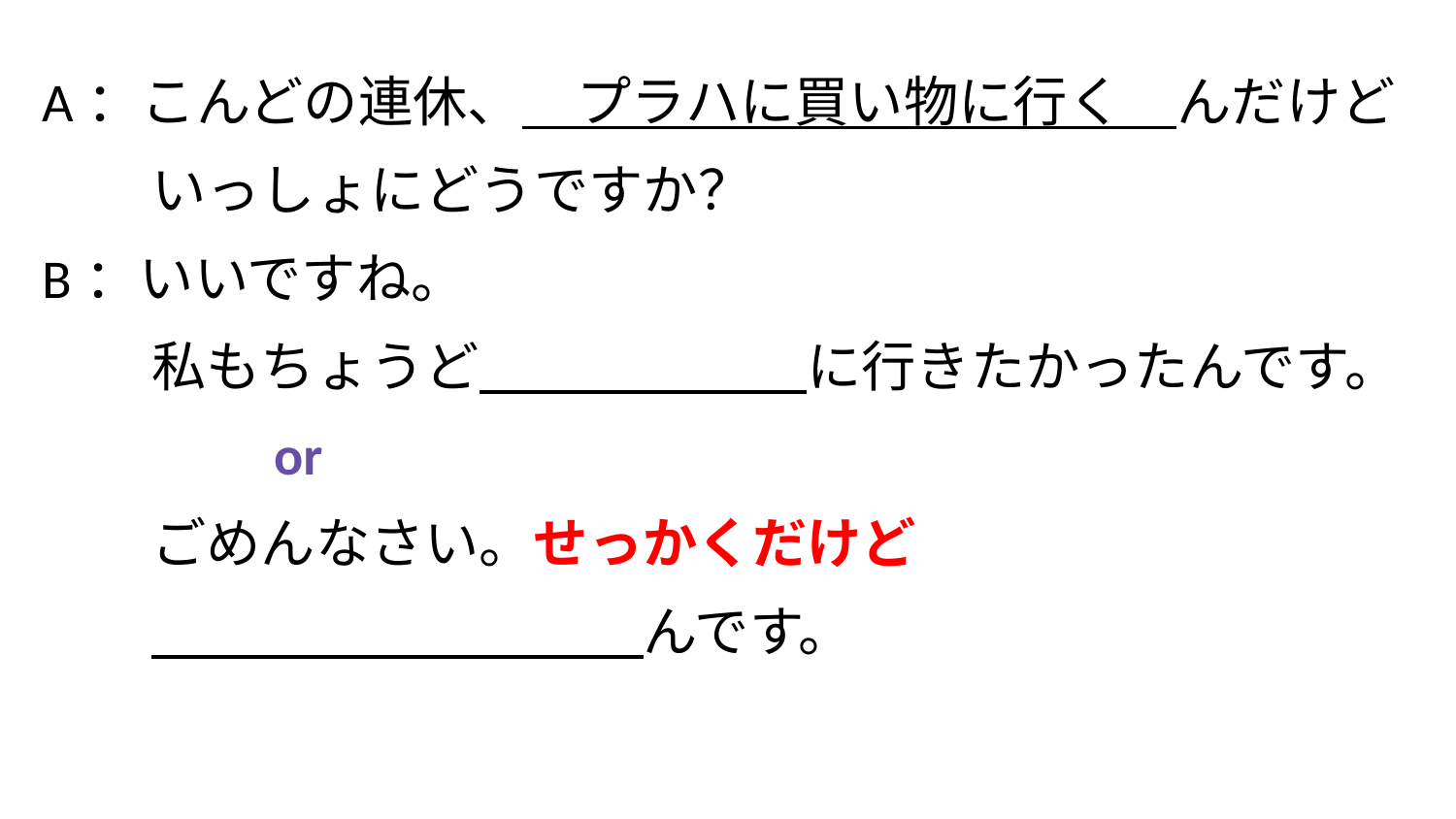

A：こんどの連休、　プラハに買い物に行く　んだけど
　　いっしょにどうですか？
B：いいですね。
　　私もちょうど　　　　　　に行きたかったんです。
　　　　or
　　ごめんなさい。せっかくだけど
　　　　　　　　　　　んです。